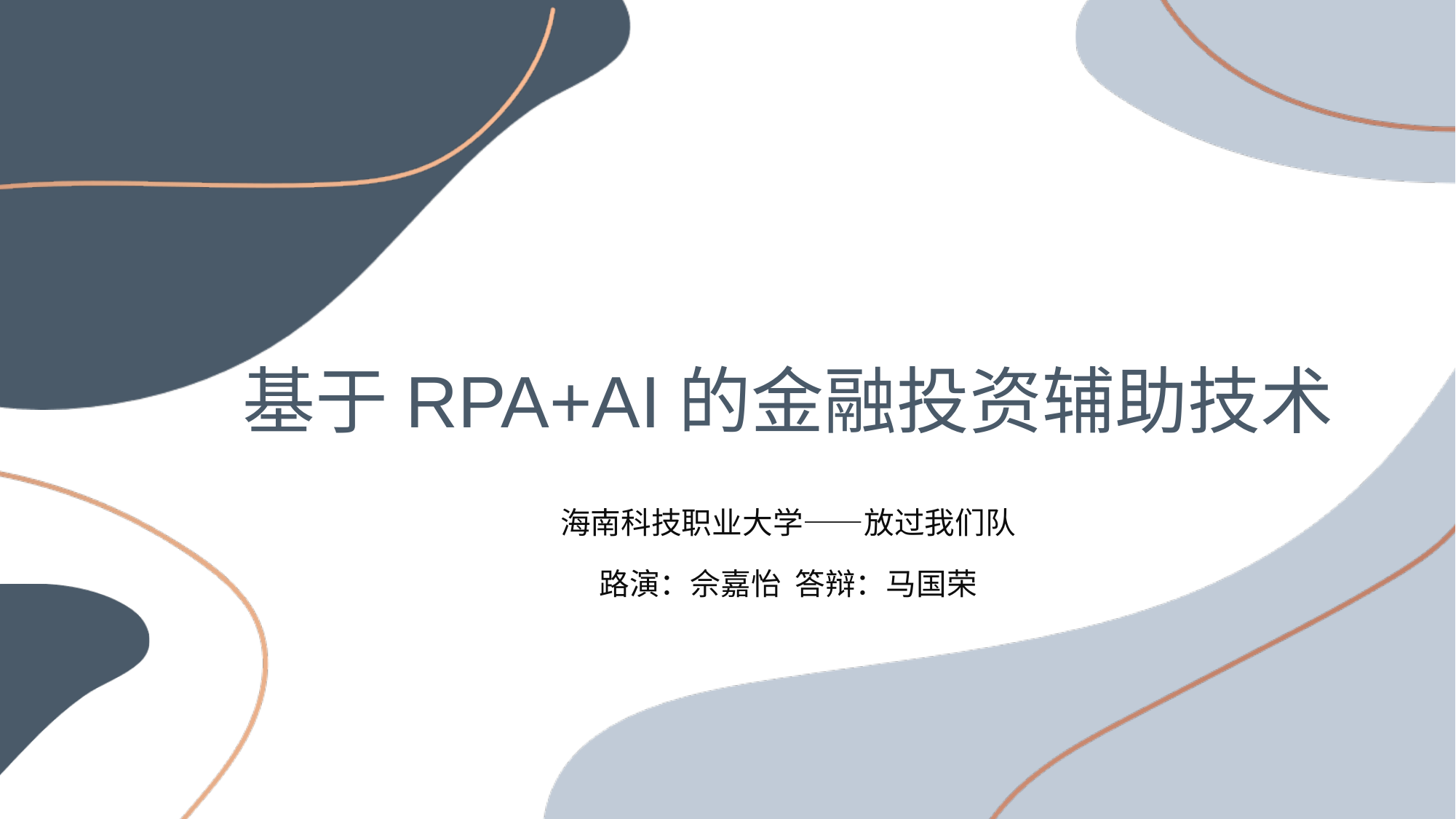

基于RPA+AI的金融投资辅助技术
海南科技职业大学——放过我们队
路演：佘嘉怡  答辩：马国荣